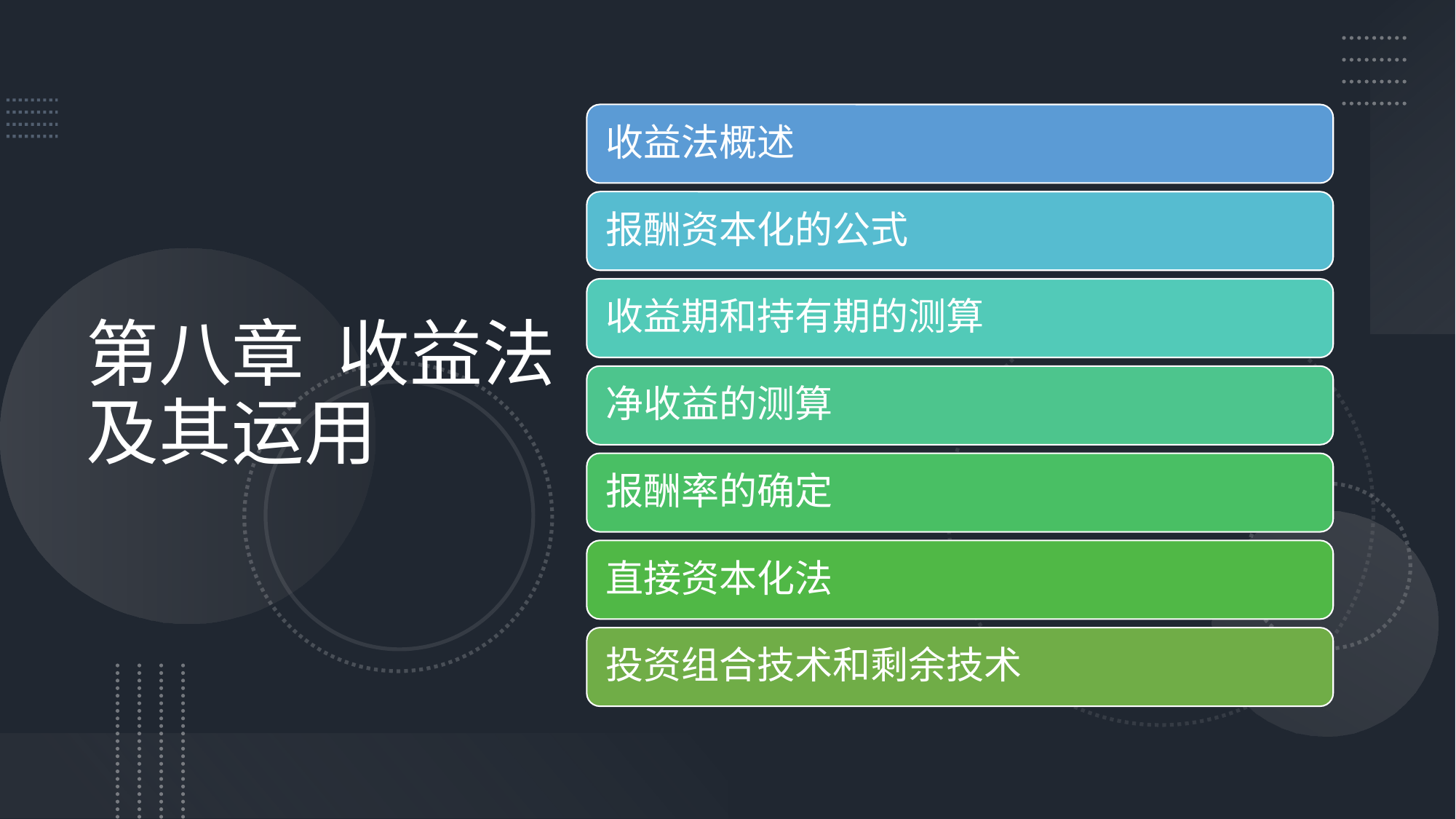

# 第八章  收益法及其运用
收益法概述
报酬资本化的公式
收益期和持有期的测算
净收益的测算
报酬率的确定
直接资本化法
投资组合技术和剩余技术